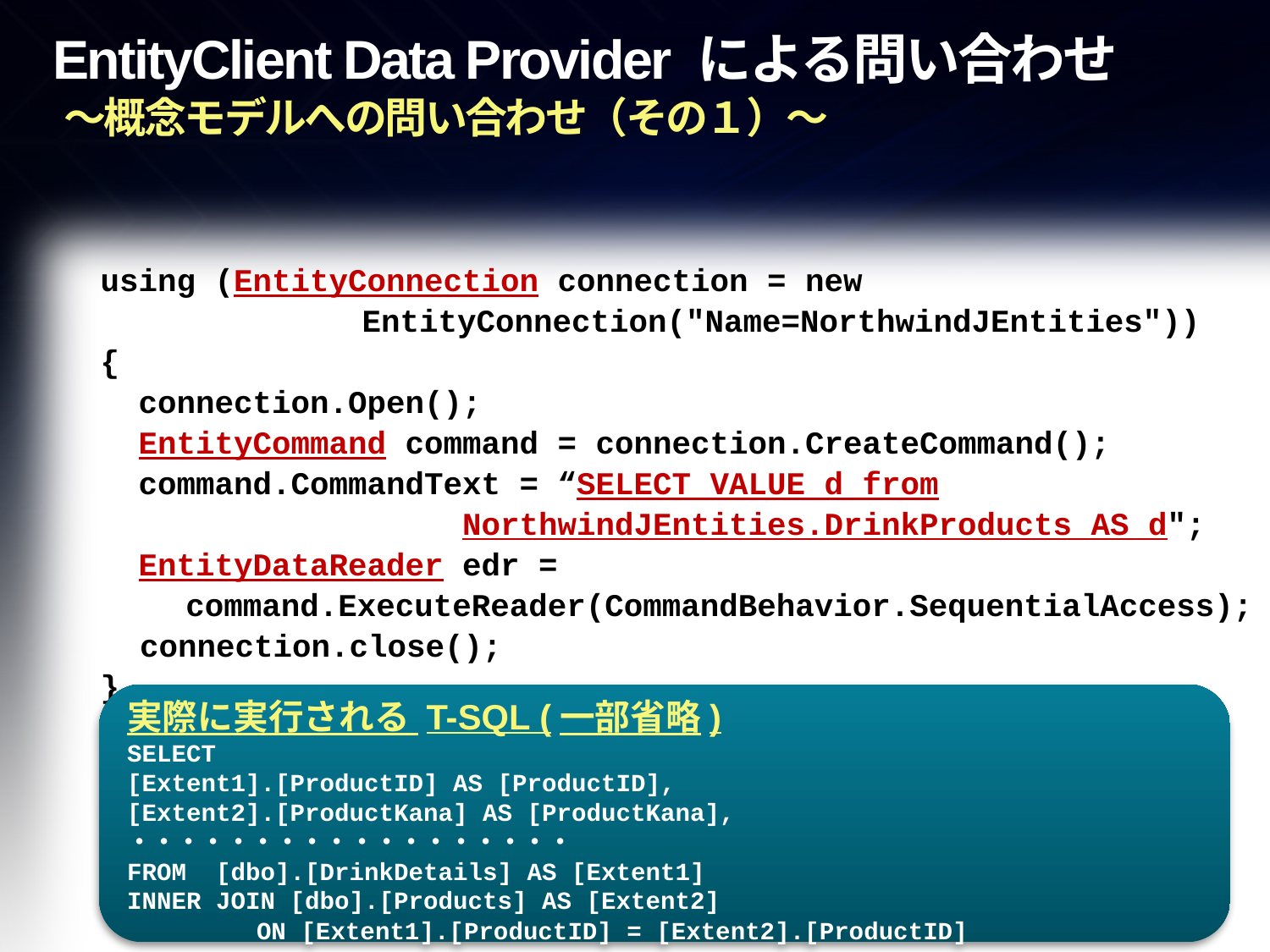

# EntityClient Data Provider による問い合わせ ～概念モデルへの問い合わせ（その１）～
using (EntityConnection connection = new
　　　　　　　　EntityConnection("Name=NorthwindJEntities"))
{
  connection.Open();
  EntityCommand command = connection.CreateCommand();
  command.CommandText = “SELECT VALUE d from
                   NorthwindJEntities.DrinkProducts AS d";
  EntityDataReader edr =
　　  command.ExecuteReader(CommandBehavior.SequentialAccess);
　connection.close();
}

実際に実行される T-SQL (一部省略)
SELECT
[Extent1].[ProductID] AS [ProductID],
[Extent2].[ProductKana] AS [ProductKana],
・・・・・・・・・・・・・・・・・・
FROM  [dbo].[DrinkDetails] AS [Extent1]
INNER JOIN [dbo].[Products] AS [Extent2]
　　　　　ON [Extent1].[ProductID] = [Extent2].[ProductID]